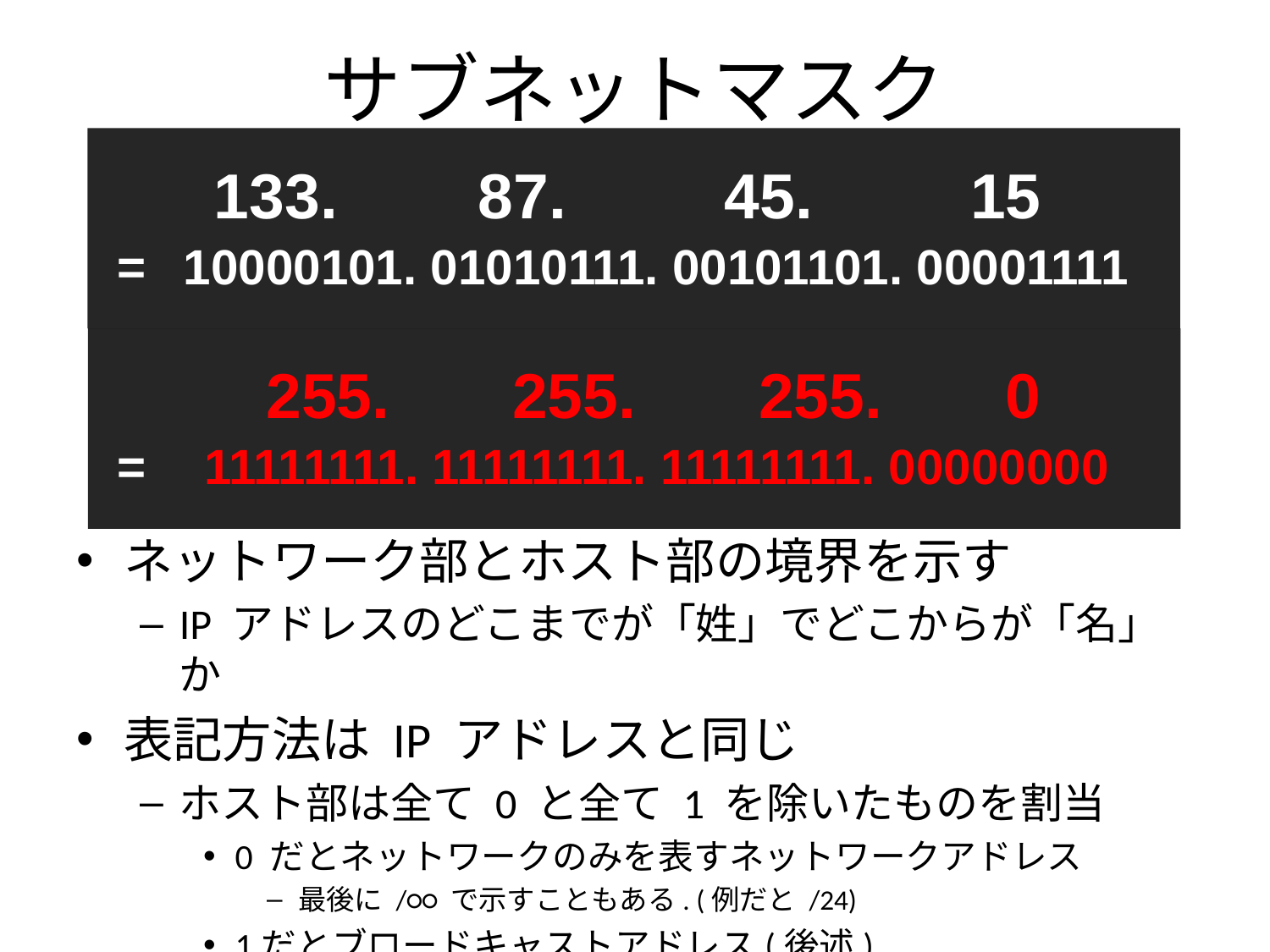

# サブネットマスク

        87.         45.         15
=
10000101. 01010111. 00101101. 00001111

   255.       255.       255.       0
=
11111111. 11111111. 11111111. 00000000

ネットワーク部とホスト部の境界を示す
IP アドレスのどこまでが「姓」でどこからが「名」か
表記方法は IP アドレスと同じ
ホスト部は全て 0 と全て 1 を除いたものを割当
0 だとネットワークのみを表すネットワークアドレス
最後に /○○ で示すこともある. (例だと /24)
1だとブロードキャストアドレス(後述)